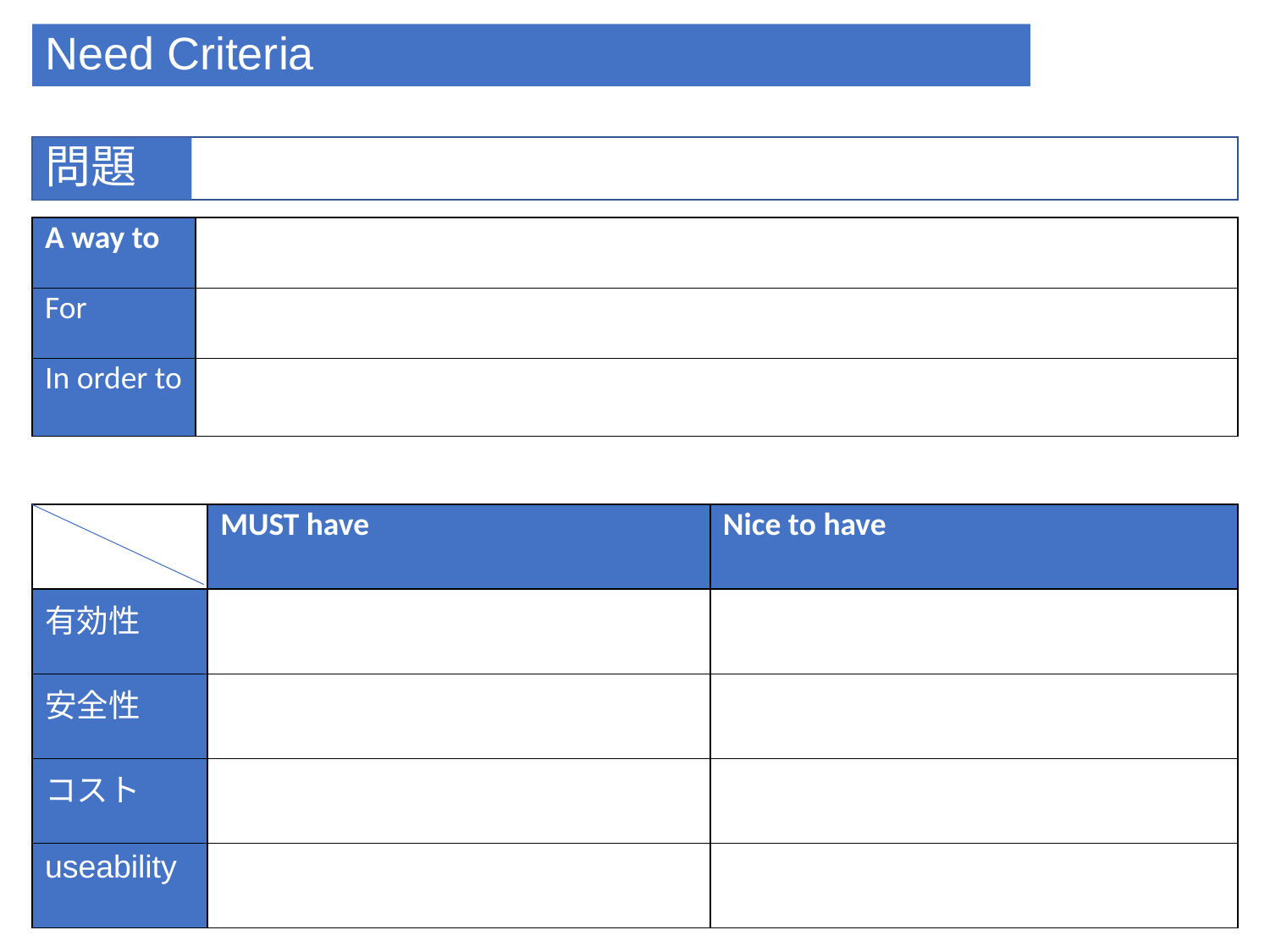

# Need Criteria
問題

| A way to |  |
| --- | --- |
| For |  |
| In order to |  |
|  | MUST have | Nice to have |
| --- | --- | --- |
| 有効性 |  |  |
| 安全性 |  |  |
| コスト |  |  |
| useability |  |  |